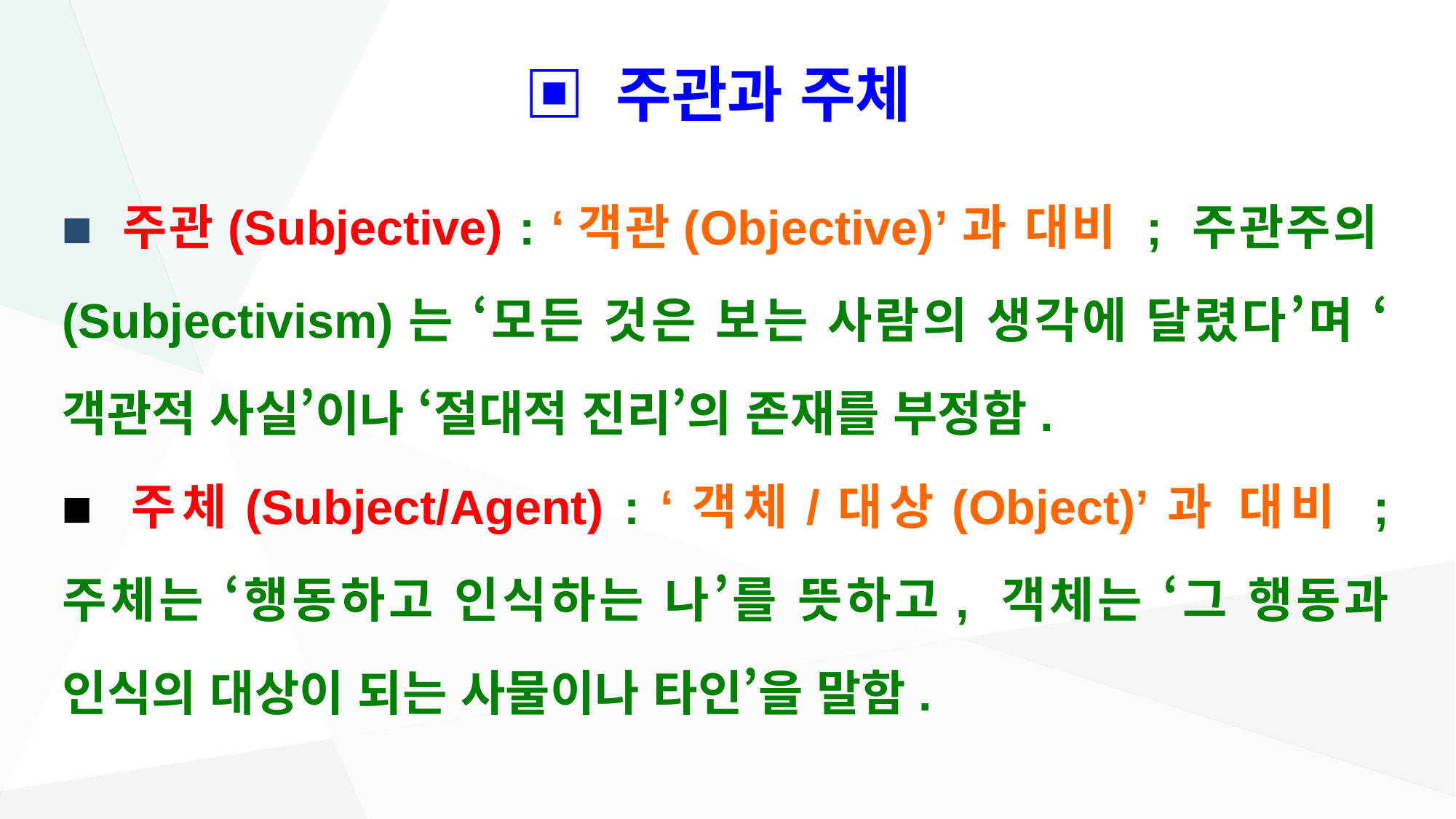

# ▣ 주관과 주체
◼ 주관(Subjective) : ‘객관(Objective)’과 대비 ; 주관주의(Subjectivism)는 ‘모든 것은 보는 사람의 생각에 달렸다’며 ‘객관적 사실’이나 ‘절대적 진리’의 존재를 부정함.
◼ 주체(Subject/Agent) : ‘객체/대상(Object)’과 대비 ; 주체는 ‘행동하고 인식하는 나’를 뜻하고, 객체는 ‘그 행동과 인식의 대상이 되는 사물이나 타인’을 말함.